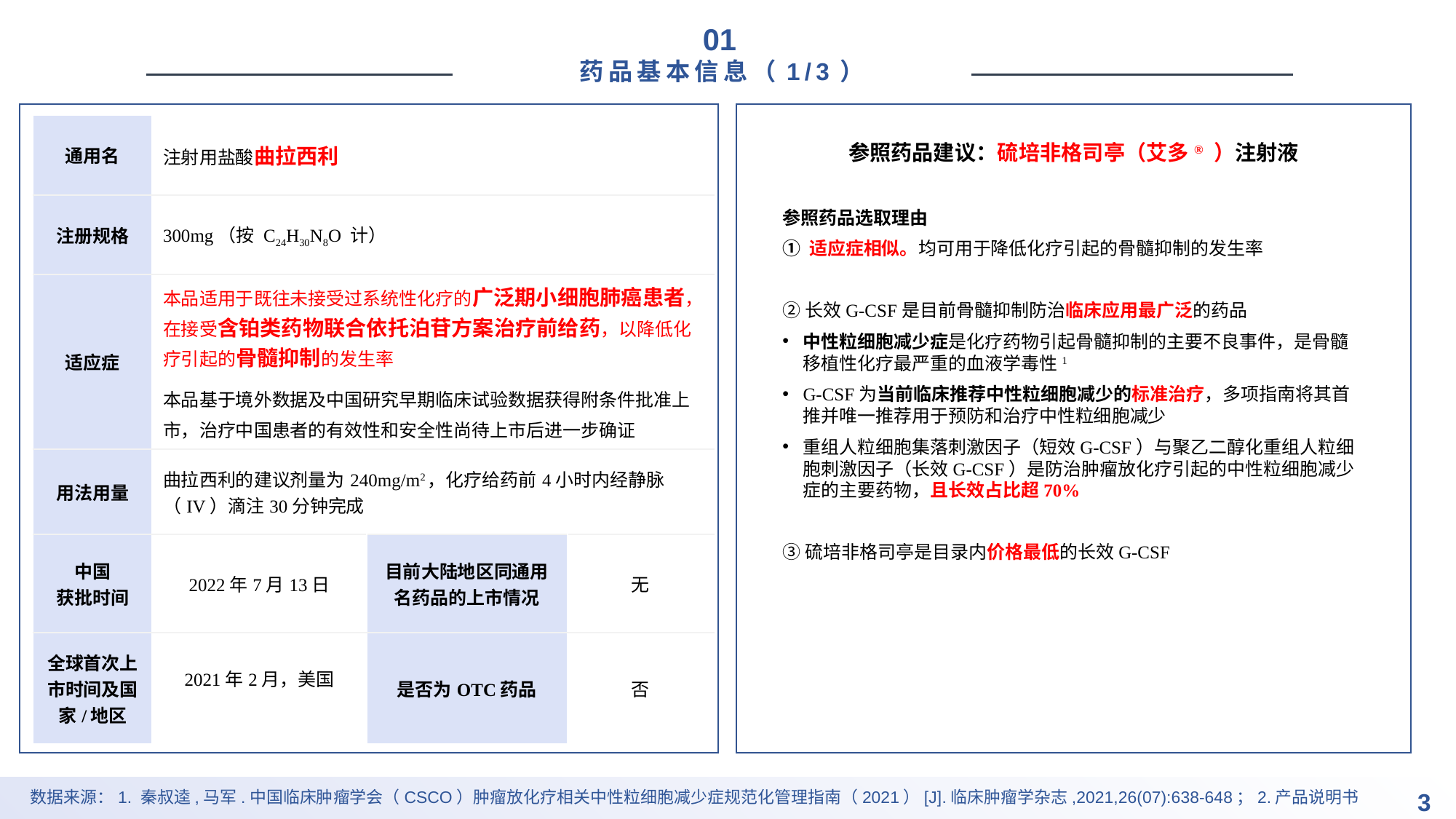

01
药品基本信息（1/3）

| 通用名 | 注射用盐酸曲拉西利 |  |  |
| --- | --- | --- | --- |
| 注册规格 | 300mg（按 C24H30N8O 计） |  |  |
| 适应症 | 本品适用于既往未接受过系统性化疗的广泛期小细胞肺癌患者，在接受含铂类药物联合依托泊苷方案治疗前给药，以降低化疗引起的骨髓抑制的发生率 本品基于境外数据及中国研究早期临床试验数据获得附条件批准上市，治疗中国患者的有效性和安全性尚待上市后进一步确证 |  |  |
| 用法用量 | 曲拉西利的建议剂量为240mg/m2，化疗给药前4小时内经静脉（IV）滴注30分钟完成 |  |  |
| 中国 获批时间 | 2022年7月13日 | 目前大陆地区同通用名药品的上市情况 | 无 |
| 全球首次上市时间及国家/地区 | 2021年2月，美国 | 是否为OTC药品 | 否 |
参照药品建议：硫培非格司亭（艾多® ）注射液
参照药品选取理由
① 适应症相似。均可用于降低化疗引起的骨髓抑制的发生率

②长效G-CSF是目前骨髓抑制防治临床应用最广泛的药品
中性粒细胞减少症是化疗药物引起骨髓抑制的主要不良事件，是骨髓移植性化疗最严重的血液学毒性1
G-CSF为当前临床推荐中性粒细胞减少的标准治疗，多项指南将其首推并唯一推荐用于预防和治疗中性粒细胞减少
重组人粒细胞集落刺激因子（短效G-CSF）与聚乙二醇化重组人粒细胞刺激因子（长效G-CSF）是防治肿瘤放化疗引起的中性粒细胞减少症的主要药物，且长效占比超70%

③硫培非格司亭是目录内价格最低的长效G-CSF
数据来源：1. 秦叔逵,马军.中国临床肿瘤学会（CSCO）肿瘤放化疗相关中性粒细胞减少症规范化管理指南（2021）[J].临床肿瘤学杂志,2021,26(07):638-648；2.产品说明书
3